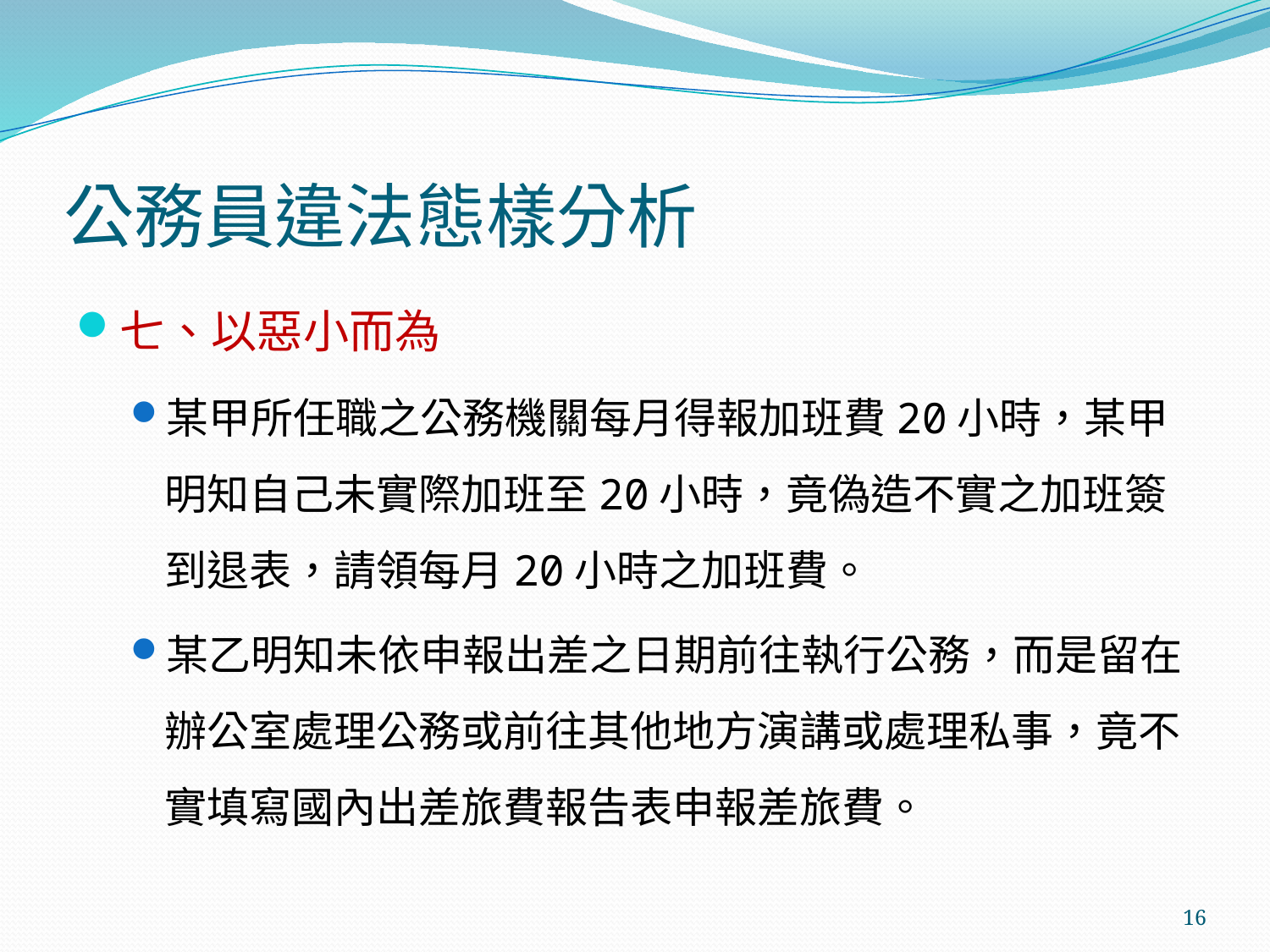

# 公務員違法態樣分析
七、以惡小而為
某甲所任職之公務機關每月得報加班費20小時，某甲明知自己未實際加班至20小時，竟偽造不實之加班簽到退表，請領每月20小時之加班費。
某乙明知未依申報出差之日期前往執行公務，而是留在辦公室處理公務或前往其他地方演講或處理私事，竟不實填寫國內出差旅費報告表申報差旅費。
16